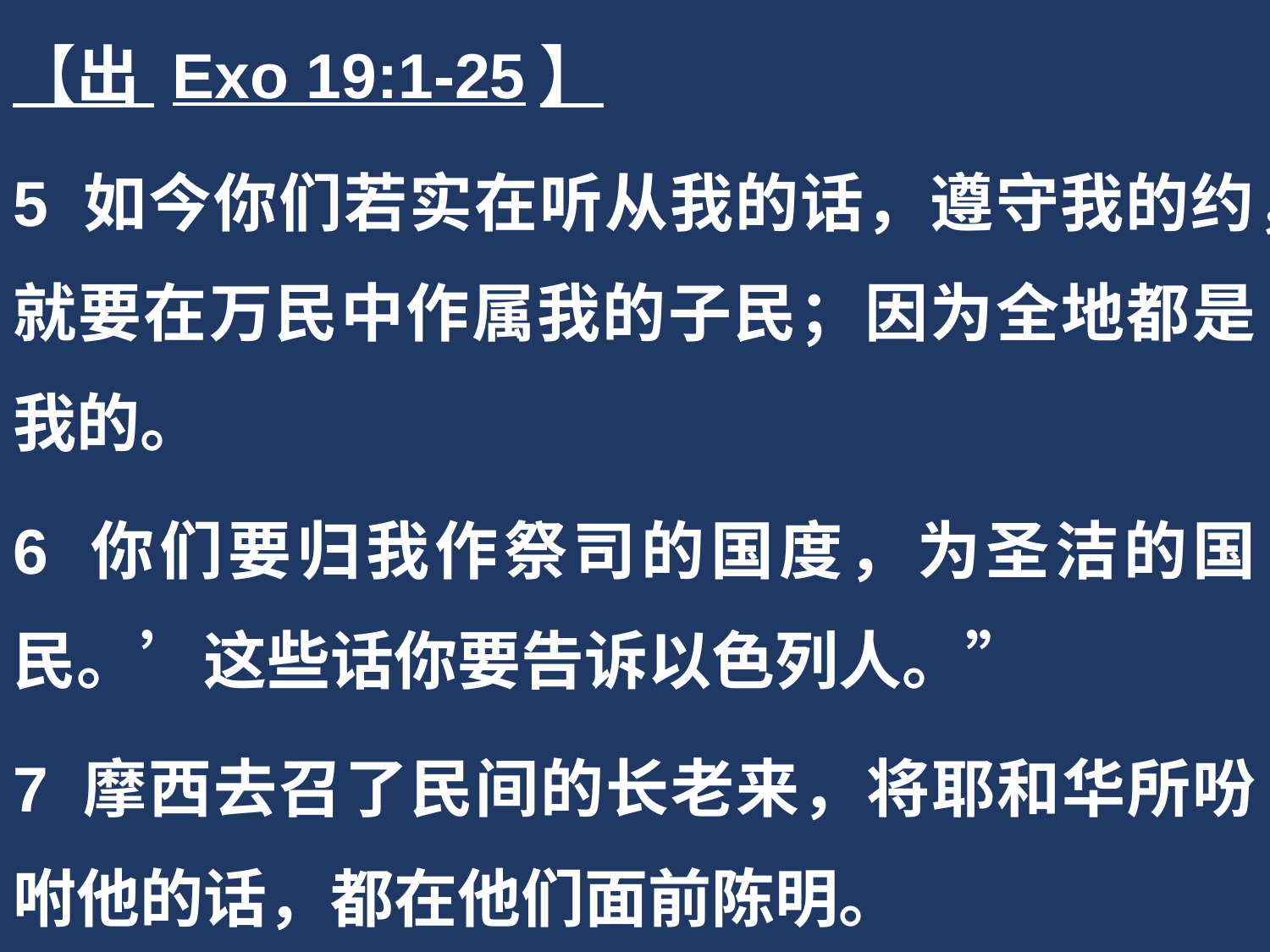

【出 Exo 19:1-25】
5 如今你们若实在听从我的话，遵守我的约，就要在万民中作属我的子民；因为全地都是我的。
6 你们要归我作祭司的国度，为圣洁的国民。’这些话你要告诉以色列人。”
7 摩西去召了民间的长老来，将耶和华所吩咐他的话，都在他们面前陈明。